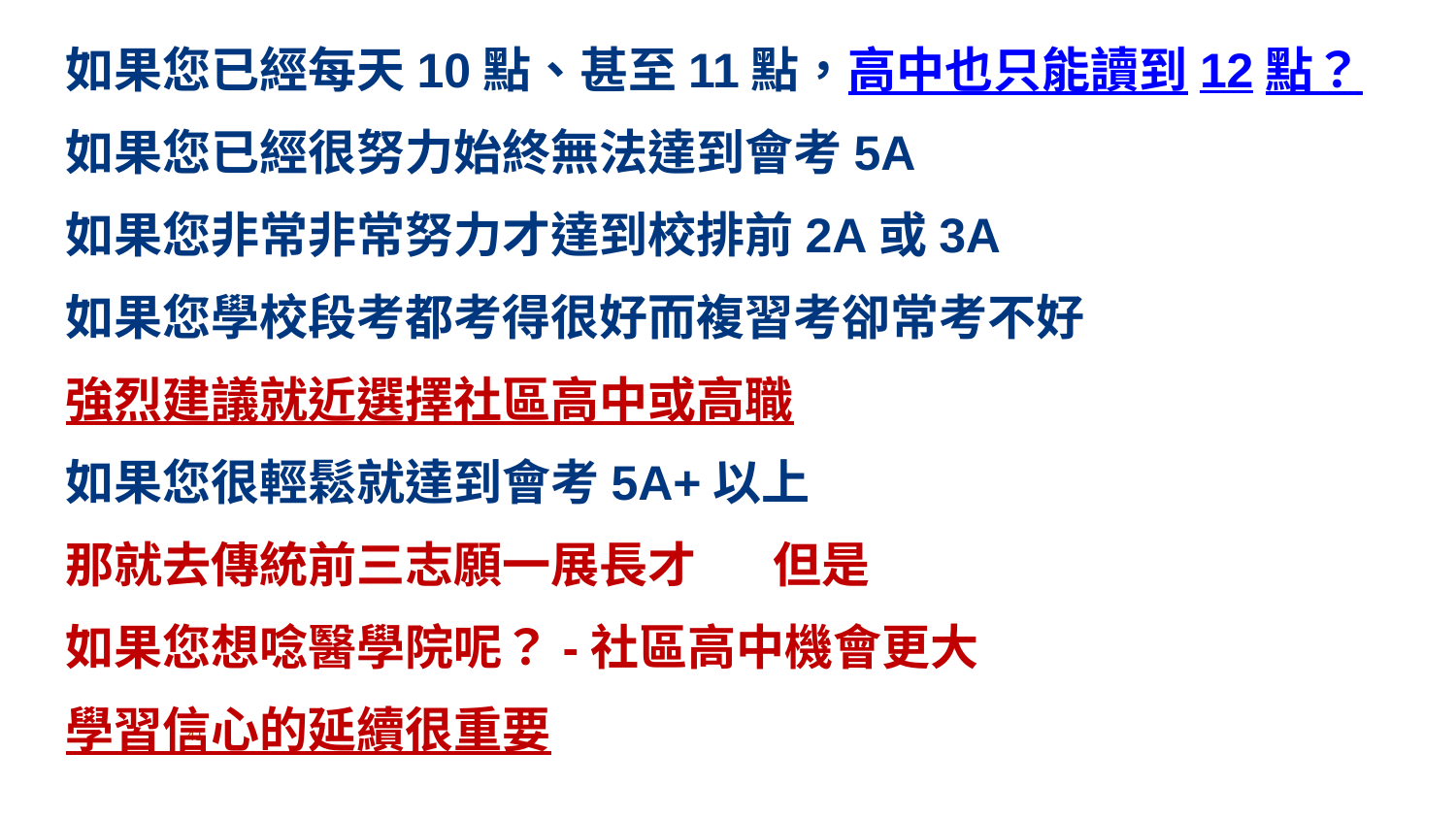

如果您已經每天10點、甚至11點，高中也只能讀到12點？
如果您已經很努力始終無法達到會考5A
如果您非常非常努力才達到校排前2A或3A
如果您學校段考都考得很好而複習考卻常考不好
強烈建議就近選擇社區高中或高職
如果您很輕鬆就達到會考5A+以上
那就去傳統前三志願一展長才       但是
如果您想唸醫學院呢？-社區高中機會更大
學習信心的延續很重要
41